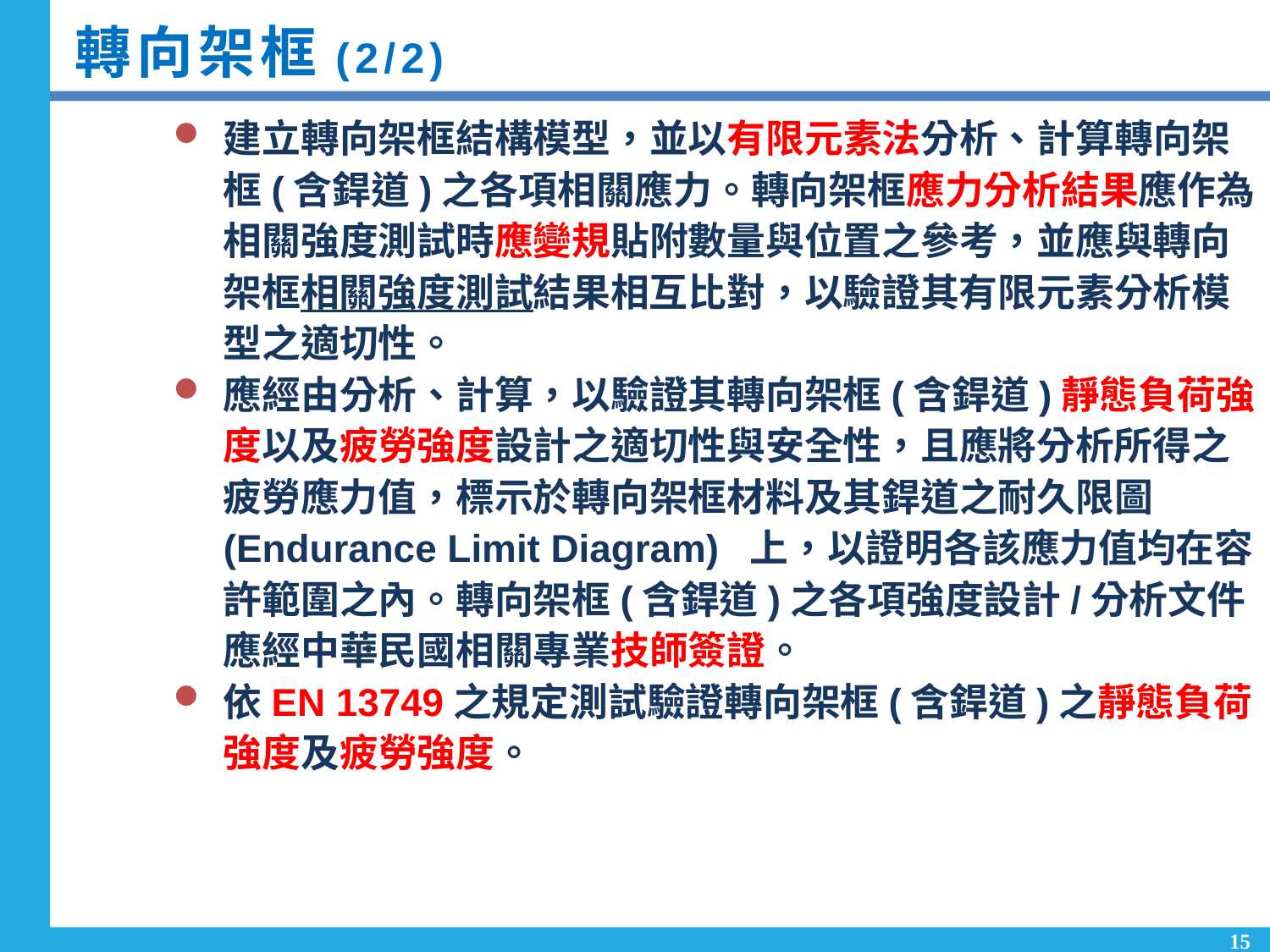

# 轉向架框(2/2)
建立轉向架框結構模型，並以有限元素法分析、計算轉向架框(含銲道)之各項相關應力。轉向架框應力分析結果應作為相關強度測試時應變規貼附數量與位置之參考，並應與轉向架框相關強度測試結果相互比對，以驗證其有限元素分析模型之適切性。
應經由分析、計算，以驗證其轉向架框(含銲道)靜態負荷強度以及疲勞強度設計之適切性與安全性，且應將分析所得之疲勞應力值，標示於轉向架框材料及其銲道之耐久限圖(Endurance Limit Diagram)  上，以證明各該應力值均在容許範圍之內。轉向架框(含銲道)之各項強度設計/分析文件應經中華民國相關專業技師簽證。
依EN 13749之規定測試驗證轉向架框(含銲道)之靜態負荷強度及疲勞強度。